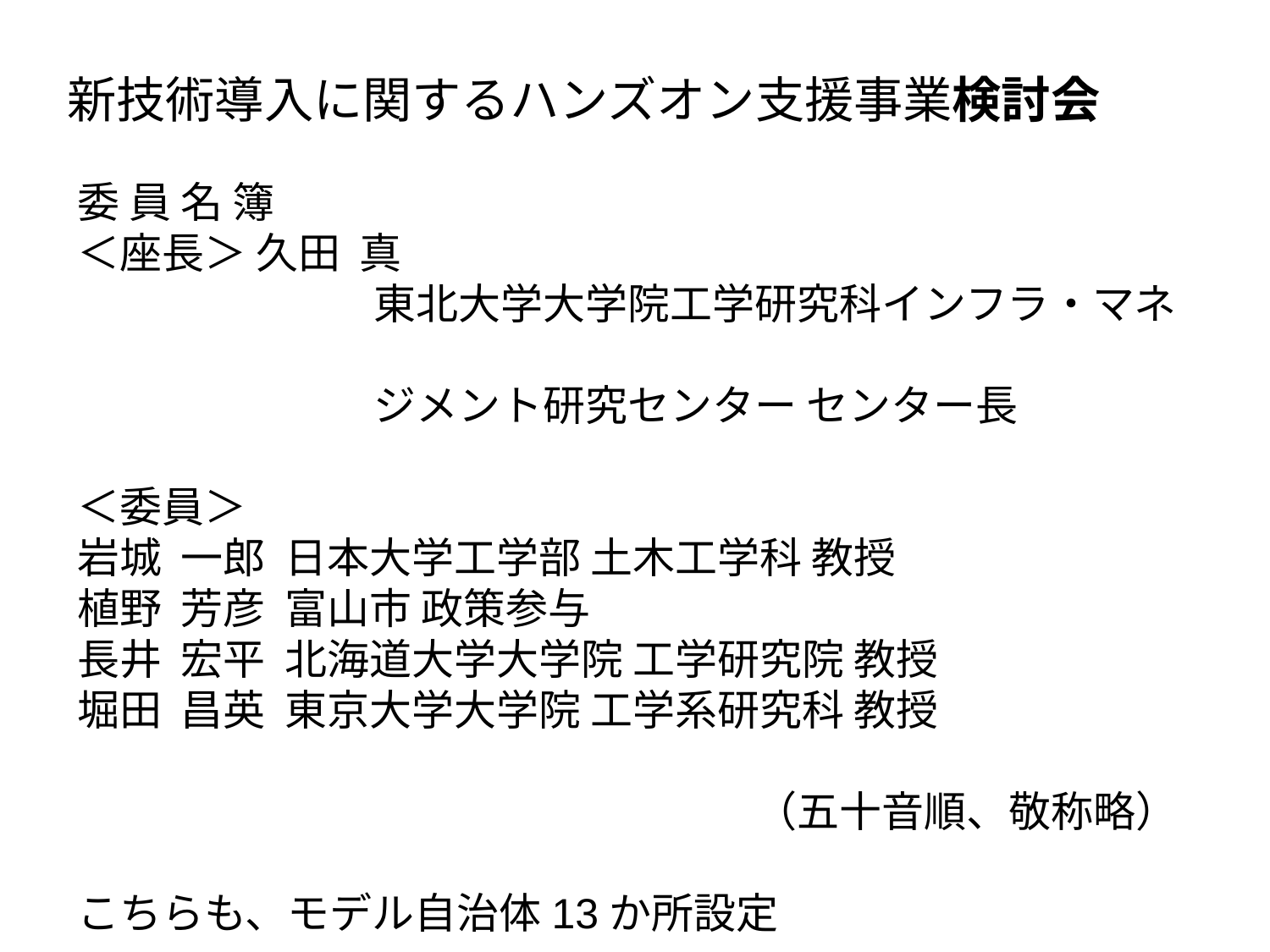

新技術導入に関するハンズオン支援事業検討会

委 員 名 簿
＜座長＞ 久田  真
　　　　　　　東北大学大学院工学研究科インフラ・マネ
　　　　　　　ジメント研究センター センター長

＜委員＞
岩城  一郎  日本大学工学部 土木工学科 教授
植野  芳彦  富山市 政策参与
長井  宏平  北海道大学大学院 工学研究院 教授
堀田  昌英  東京大学大学院 工学系研究科 教授

　　　　　　　　　　　　　　　　（五十音順、敬称略）

こちらも、モデル自治体13か所設定